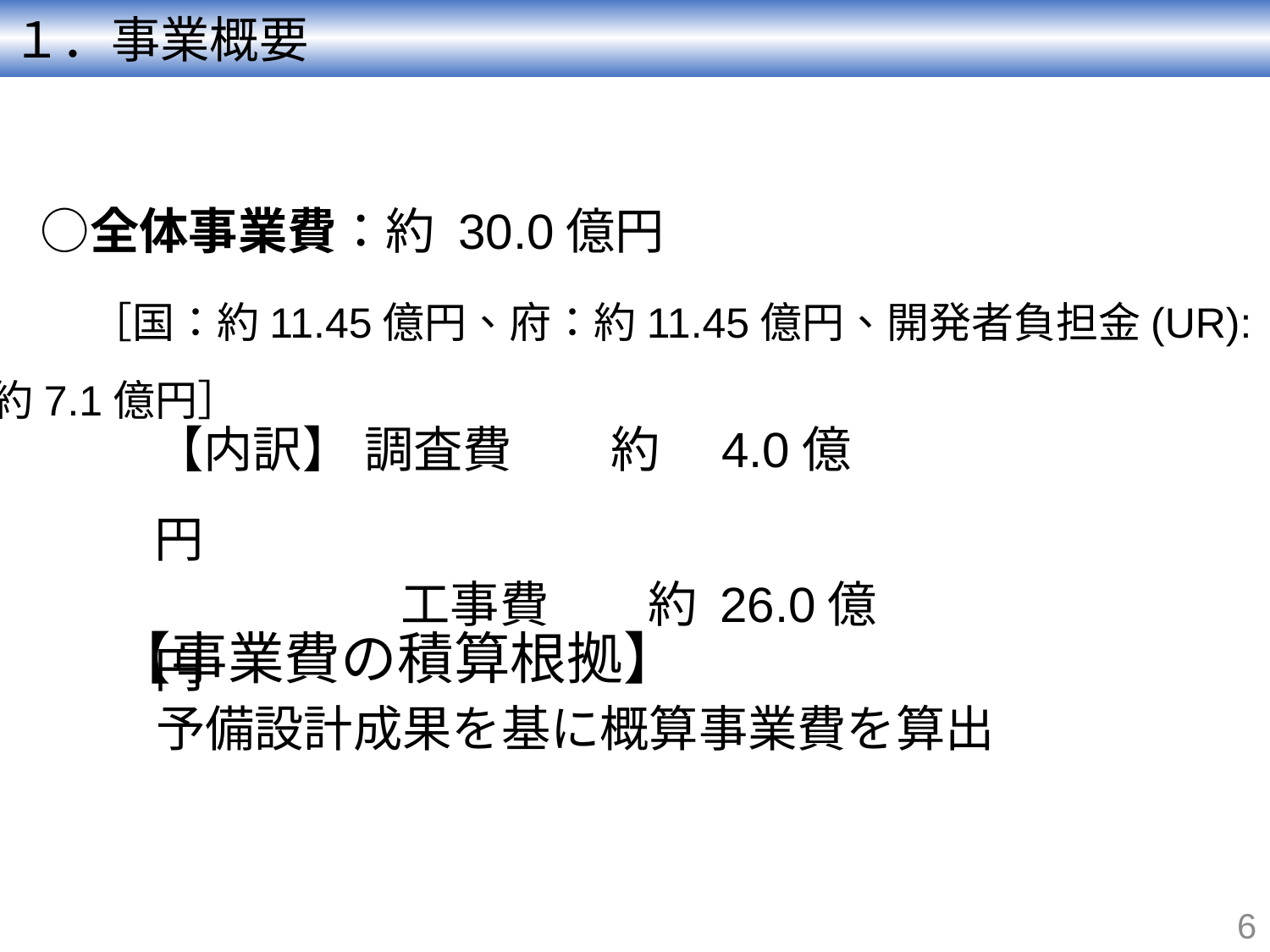

１．事業概要
　○全体事業費：約 30.0億円
　　［国：約11.45億円、府：約11.45億円、開発者負担金(UR):約7.1億円］

【内訳】 調査費　　約　4.0億円
　　　　　工事費　　約 26.0億円
　　【事業費の積算根拠】
　　 予備設計成果を基に概算事業費を算出
6